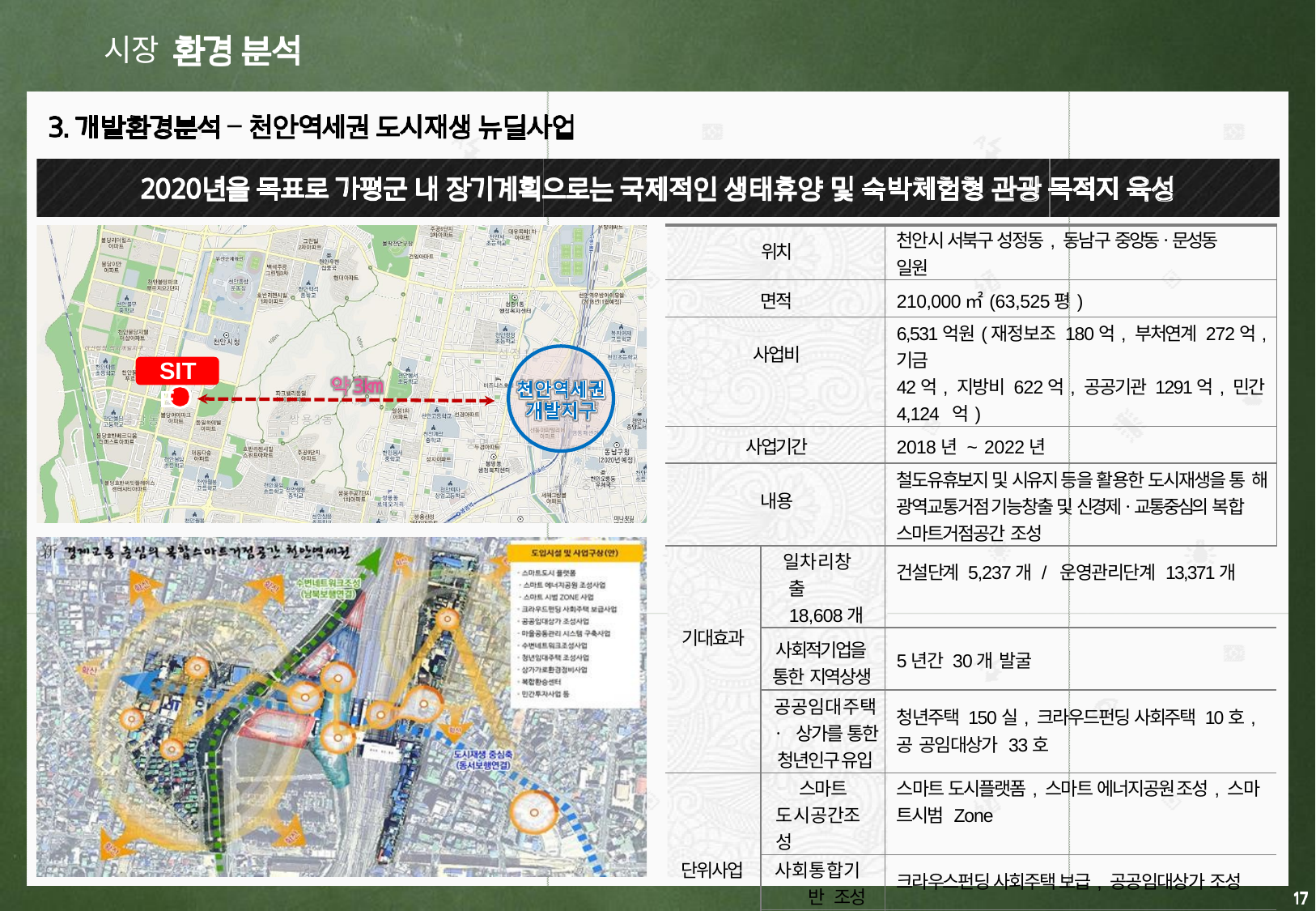

시장

| 위치 |  | 천안시 서북구 성정동, 동남구 중앙동ㆍ문성동 일원 |
| --- | --- | --- |
| 면적 |  | 210,000㎡(63,525평) |
| 사업비 |  | 6,531억원(재정보조 180억, 부처연계 272억, 기금 42억, 지방비 622억, 공공기관 1291억, 민간 4,124 억) |
| 사업기간 |  | 2018년 ~ 2022년 |
| 내용 |  | 철도유휴보지 및 시유지 등을 활용한 도시재생을 통 해 광역교통거점 기능창출 및 신경제ㆍ교통중심의 복합 스마트거점공간 조성 |
| 기대효과 | 일차리창출 18,608개 | 건설단계 5,237개 / 운영관리단계 13,371개 |
|  | 사회적기업을 통한 지역상생 | 5년간 30개 발굴 |
|  | 공공임대주택ㆍ 상가를 통한 청년인구 유입 | 청년주택 150실, 크라우드펀딩 사회주택 10호, 공 공임대상가 33호 |
| 단위사업 | 스마트 도시공간조성 | 스마트 도시플랫폼, 스마트 에너지공원 조성, 스마 트시범 Zone |
|  | 사회통합기반 조성 | 크라우스펀딩 사회주택 보급, 공공임대상가 조성 |
|  | 자율형 마을관리 | 주민역량강화, 마을 공동관리 시스템 구축, 상가 가 로환경정비 |
|  | 공유공감공간 조성 | 수변생태네트워크 조성 |

SITE